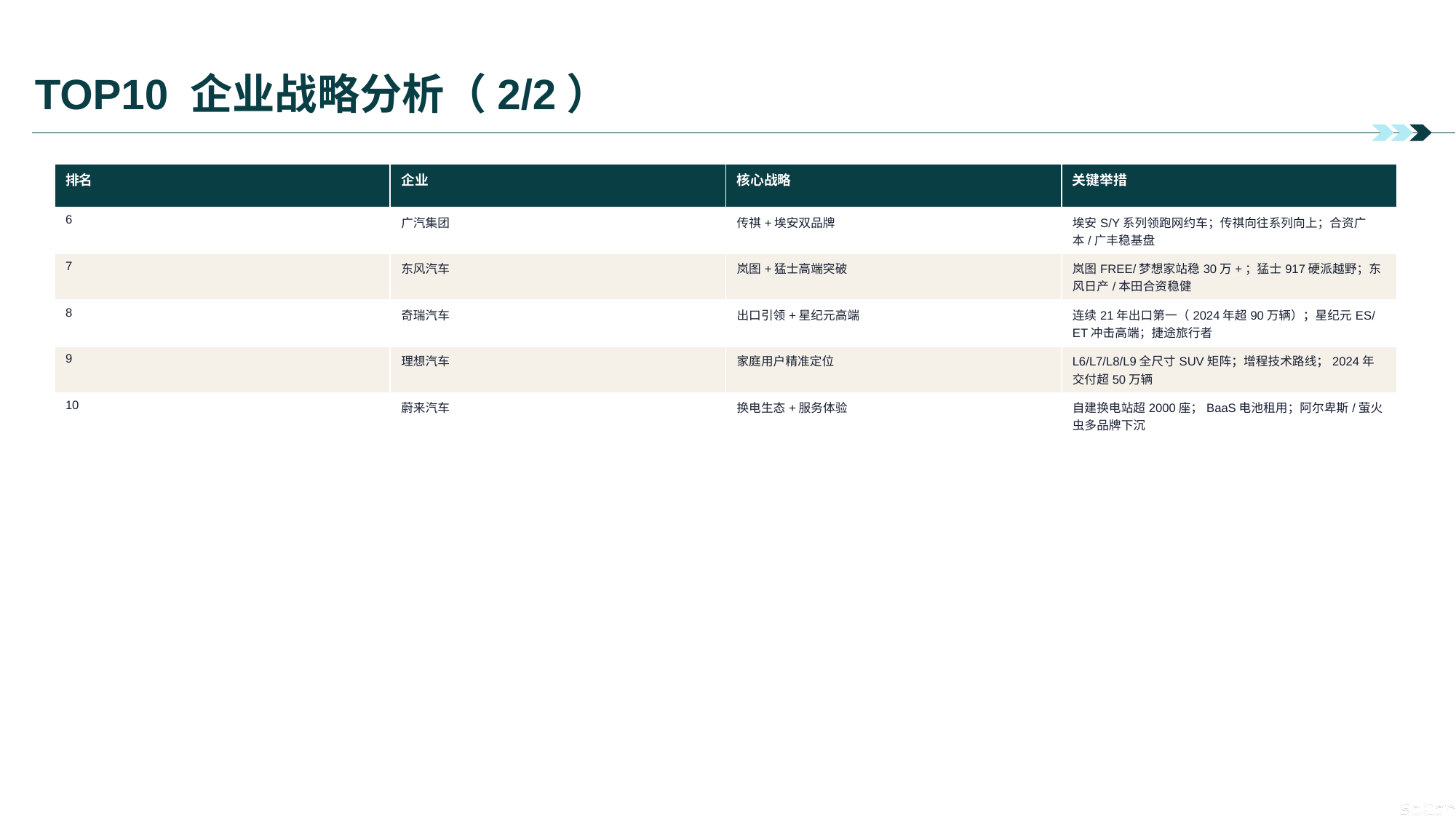

# TOP10 企业战略分析（2/2）
| 排名 | 企业 | 核心战略 | 关键举措 |
| --- | --- | --- | --- |
| 6 | 广汽集团 | 传祺+埃安双品牌 | 埃安S/Y系列领跑网约车；传祺向往系列向上；合资广本/广丰稳基盘 |
| 7 | 东风汽车 | 岚图+猛士高端突破 | 岚图FREE/梦想家站稳30万+；猛士917硬派越野；东风日产/本田合资稳健 |
| 8 | 奇瑞汽车 | 出口引领+星纪元高端 | 连续21年出口第一（2024年超90万辆）；星纪元ES/ET冲击高端；捷途旅行者 |
| 9 | 理想汽车 | 家庭用户精准定位 | L6/L7/L8/L9全尺寸SUV矩阵；增程技术路线；2024年交付超50万辆 |
| 10 | 蔚来汽车 | 换电生态+服务体验 | 自建换电站超2000座；BaaS电池租用；阿尔卑斯/萤火虫多品牌下沉 |